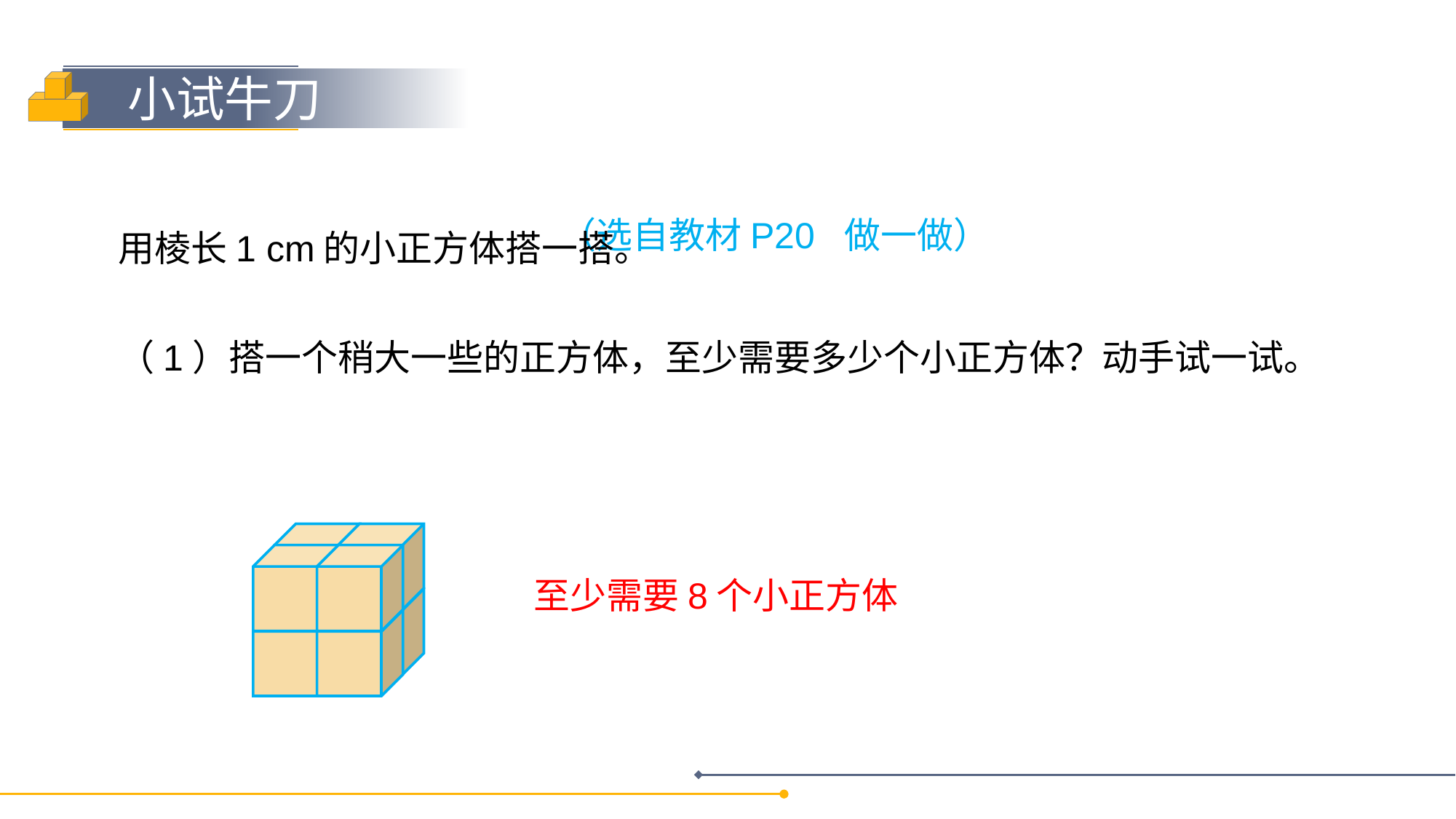

小试牛刀
用棱长1 cm的小正方体搭一搭。
（1）搭一个稍大一些的正方体，至少需要多少个小正方体？动手试一试。
（选自教材P20  做一做）

至少需要8个小正方体